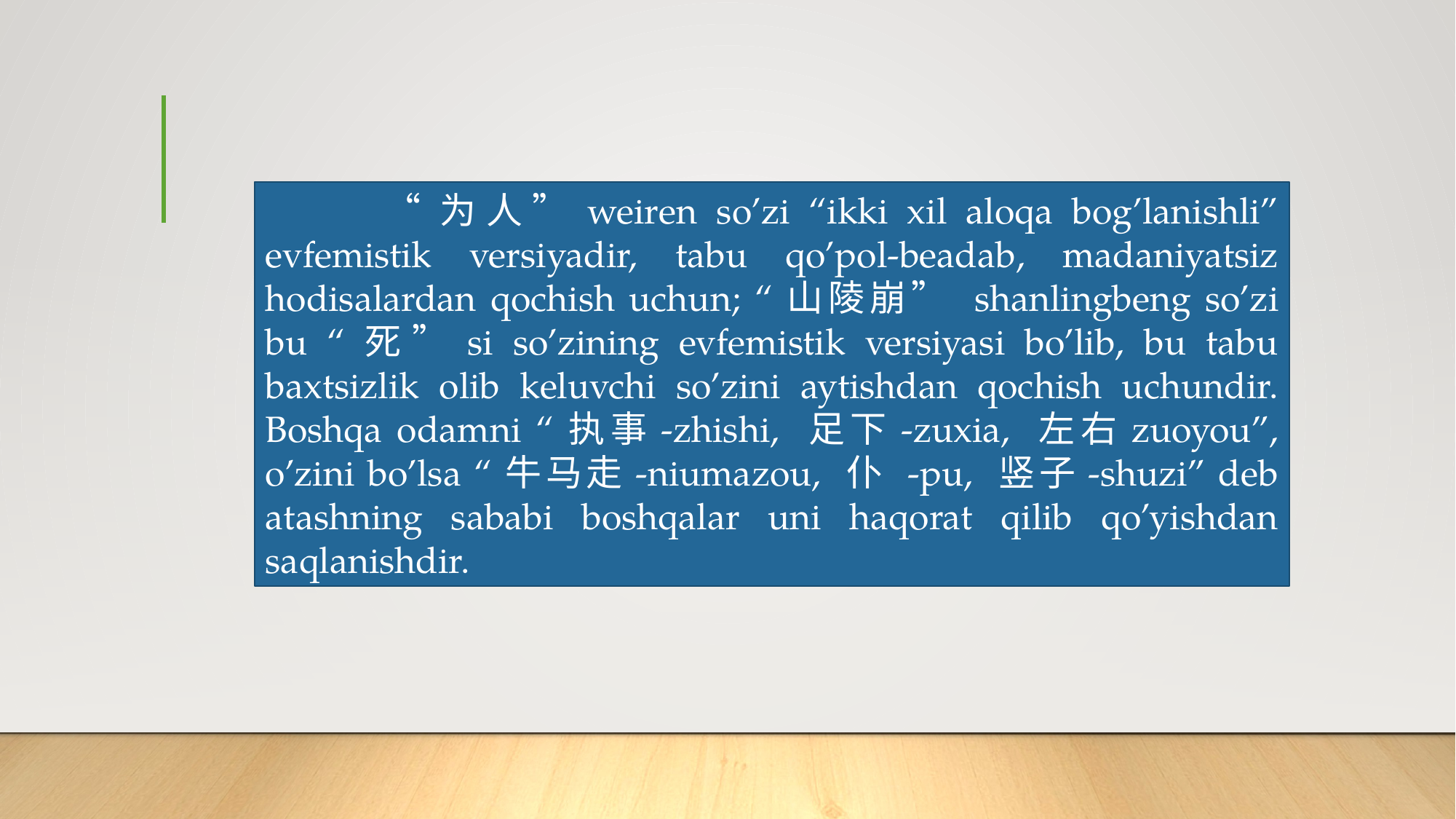

“为人”weiren so’zi “ikki xil aloqa bog’lanishli” evfemistik versiyadir, tabu qo’pol-beadab, madaniyatsiz hodisalardan qochish uchun; “山陵崩” shanlingbeng so’zi bu “死”si so’zining evfemistik versiyasi bo’lib, bu tabu baxtsizlik olib keluvchi so’zini aytishdan qochish uchundir. Boshqa odamni “执事-zhishi, 足下-zuxia, 左右zuoyou”, o’zini bo’lsa “牛马走-niumazou, 仆 -pu, 竖子-shuzi” deb atashning sababi boshqalar uni haqorat qilib qo’yishdan saqlanishdir.